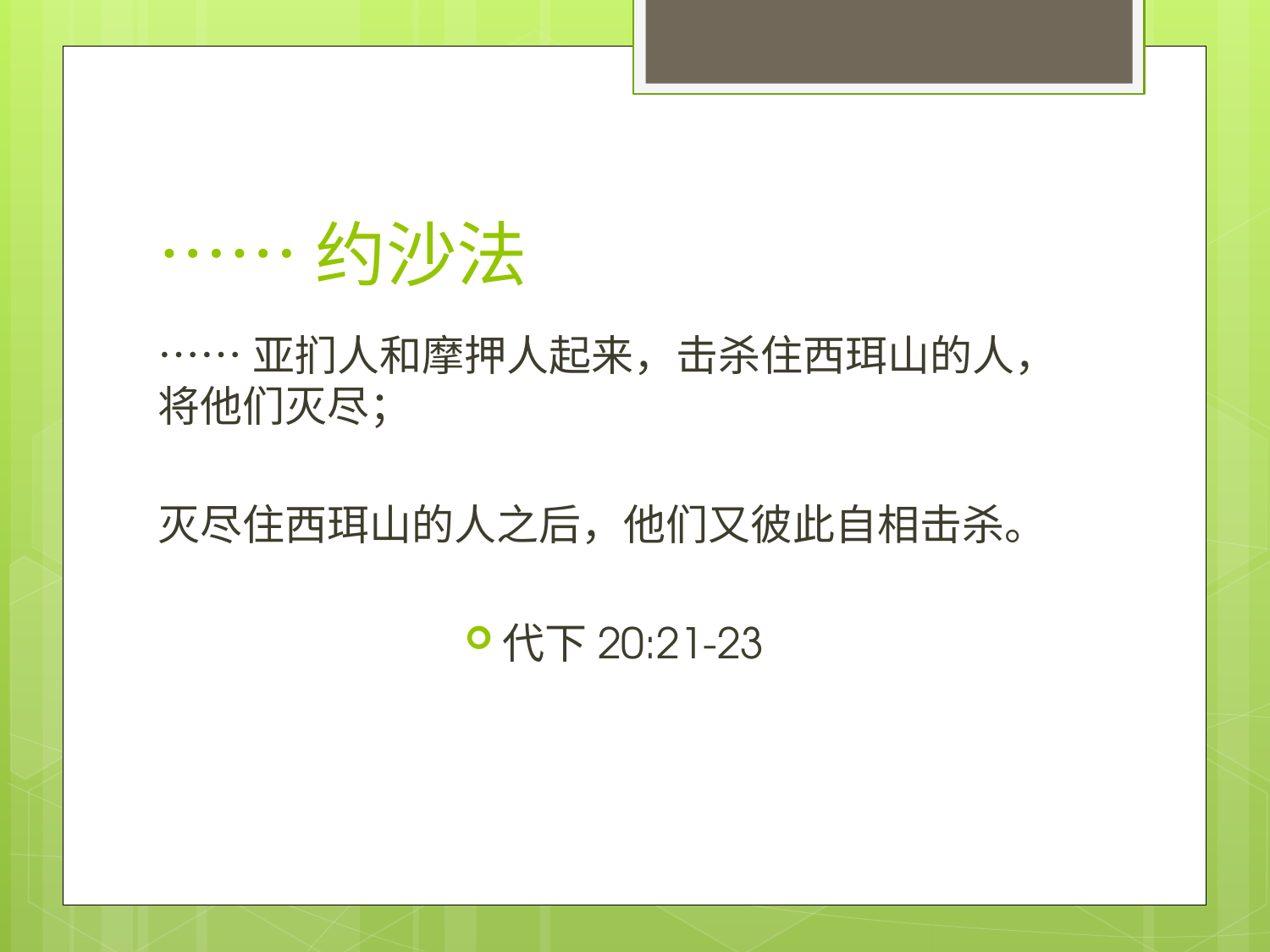

# ……约沙法
……亚扪人和摩押人起来，击杀住西珥山的人，将他们灭尽；

灭尽住西珥山的人之后，他们又彼此自相击杀。

代下20:21-23